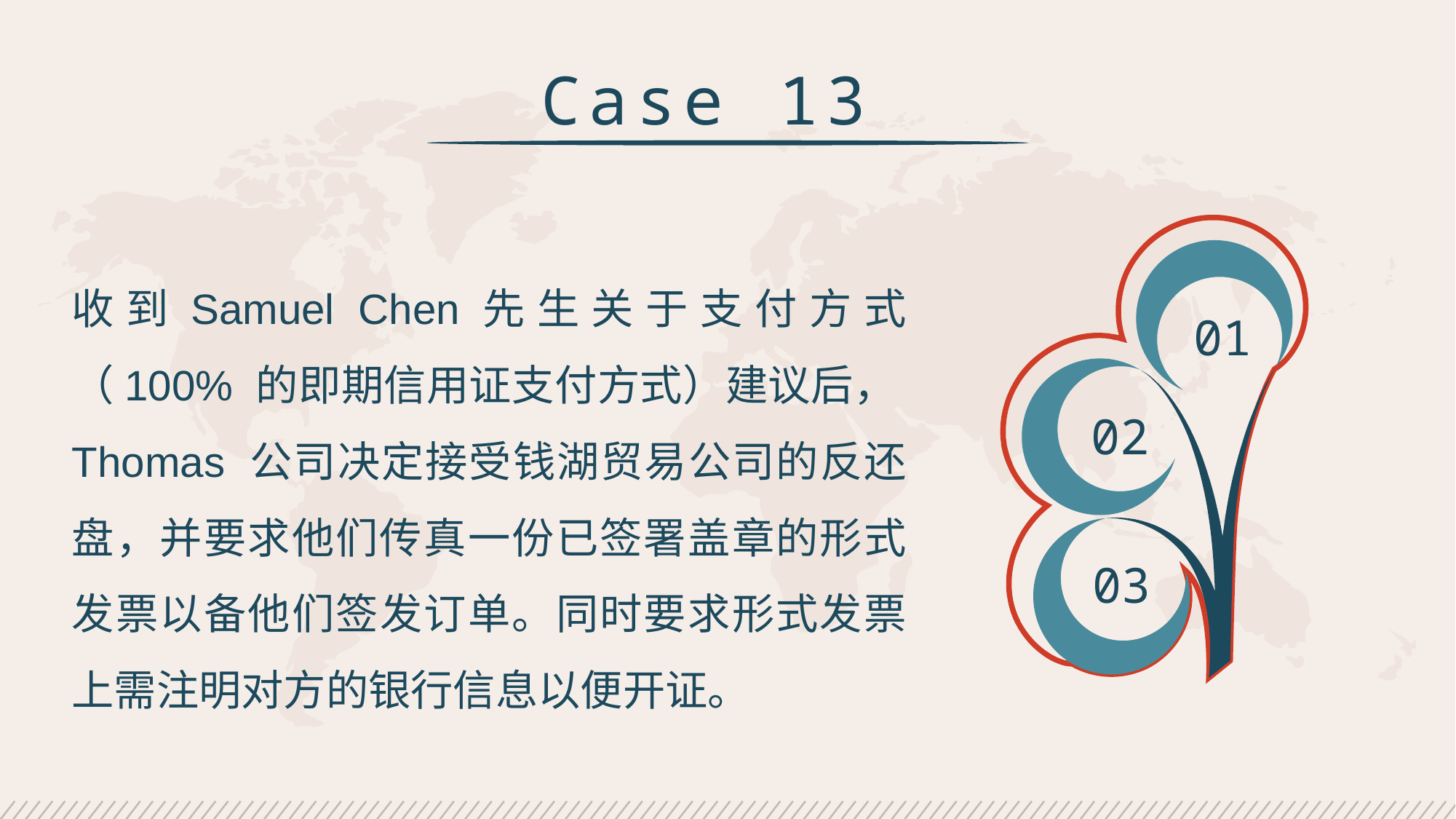

Case 13

收到Samuel Chen先生关于支付方式（100% 的即期信用证支付方式）建议后，Thomas 公司决定接受钱湖贸易公司的反还盘，并要求他们传真一份已签署盖章的形式发票以备他们签发订单。同时要求形式发票上需注明对方的银行信息以便开证。
01
02
03